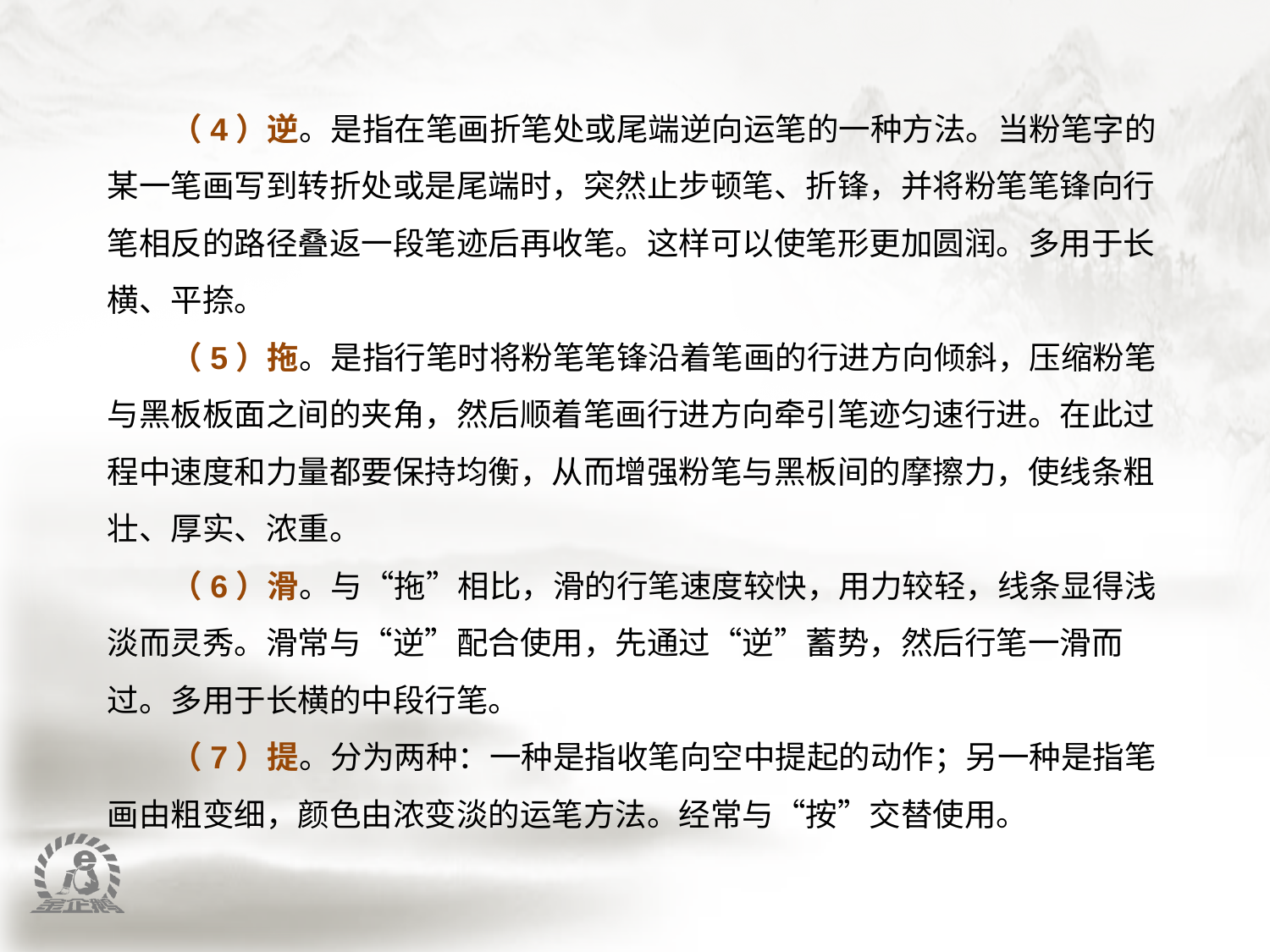

（4）逆。是指在笔画折笔处或尾端逆向运笔的一种方法。当粉笔字的某一笔画写到转折处或是尾端时，突然止步顿笔、折锋，并将粉笔笔锋向行笔相反的路径叠返一段笔迹后再收笔。这样可以使笔形更加圆润。多用于长横、平捺。
（5）拖。是指行笔时将粉笔笔锋沿着笔画的行进方向倾斜，压缩粉笔与黑板板面之间的夹角，然后顺着笔画行进方向牵引笔迹匀速行进。在此过程中速度和力量都要保持均衡，从而增强粉笔与黑板间的摩擦力，使线条粗壮、厚实、浓重。
（6）滑。与“拖”相比，滑的行笔速度较快，用力较轻，线条显得浅淡而灵秀。滑常与“逆”配合使用，先通过“逆”蓄势，然后行笔一滑而过。多用于长横的中段行笔。
（7）提。分为两种：一种是指收笔向空中提起的动作；另一种是指笔画由粗变细，颜色由浓变淡的运笔方法。经常与“按”交替使用。